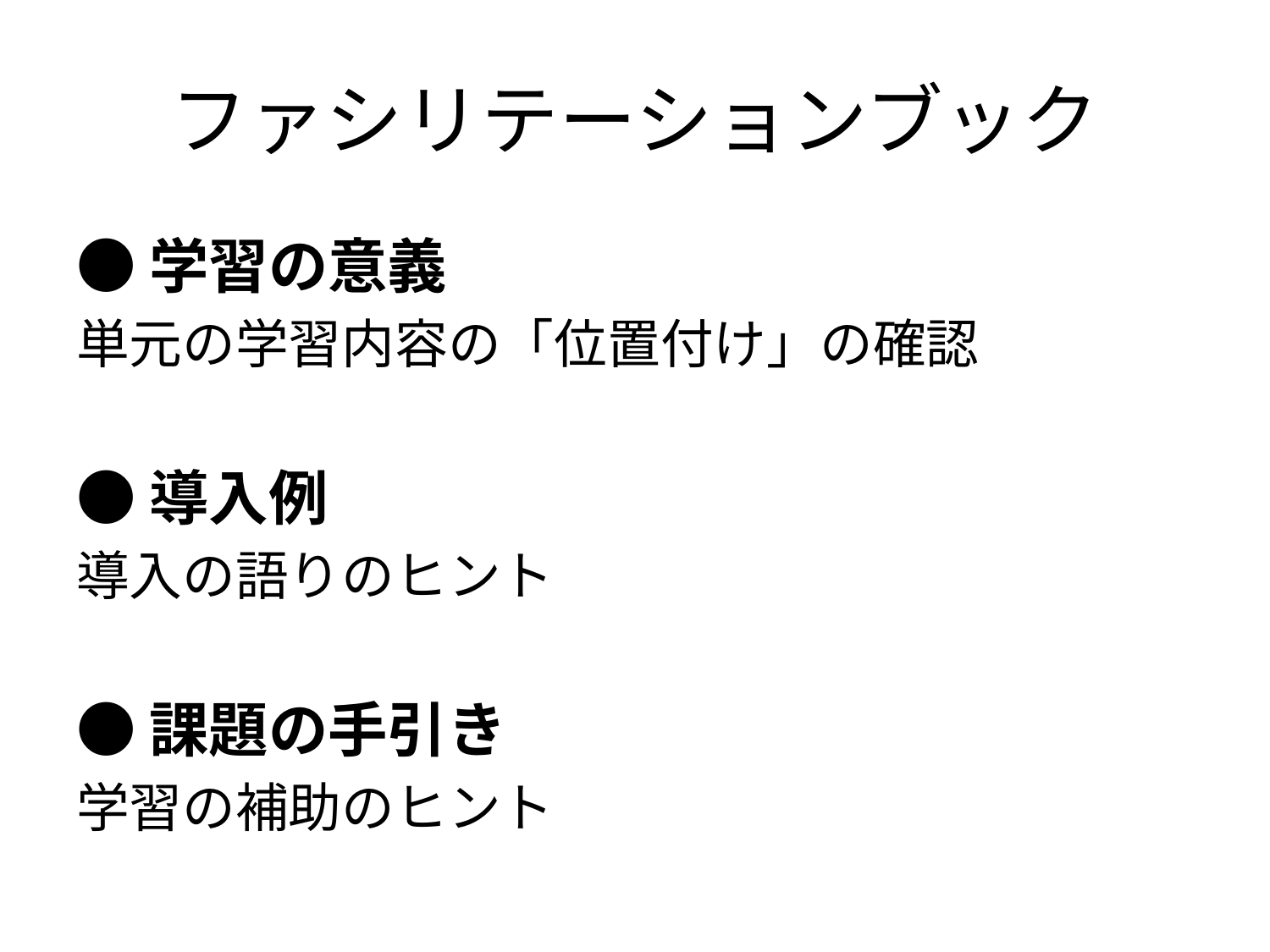

# ファシリテーションブック
●学習の意義
単元の学習内容の「位置付け」の確認

●導入例
導入の語りのヒント

●課題の手引き
学習の補助のヒント